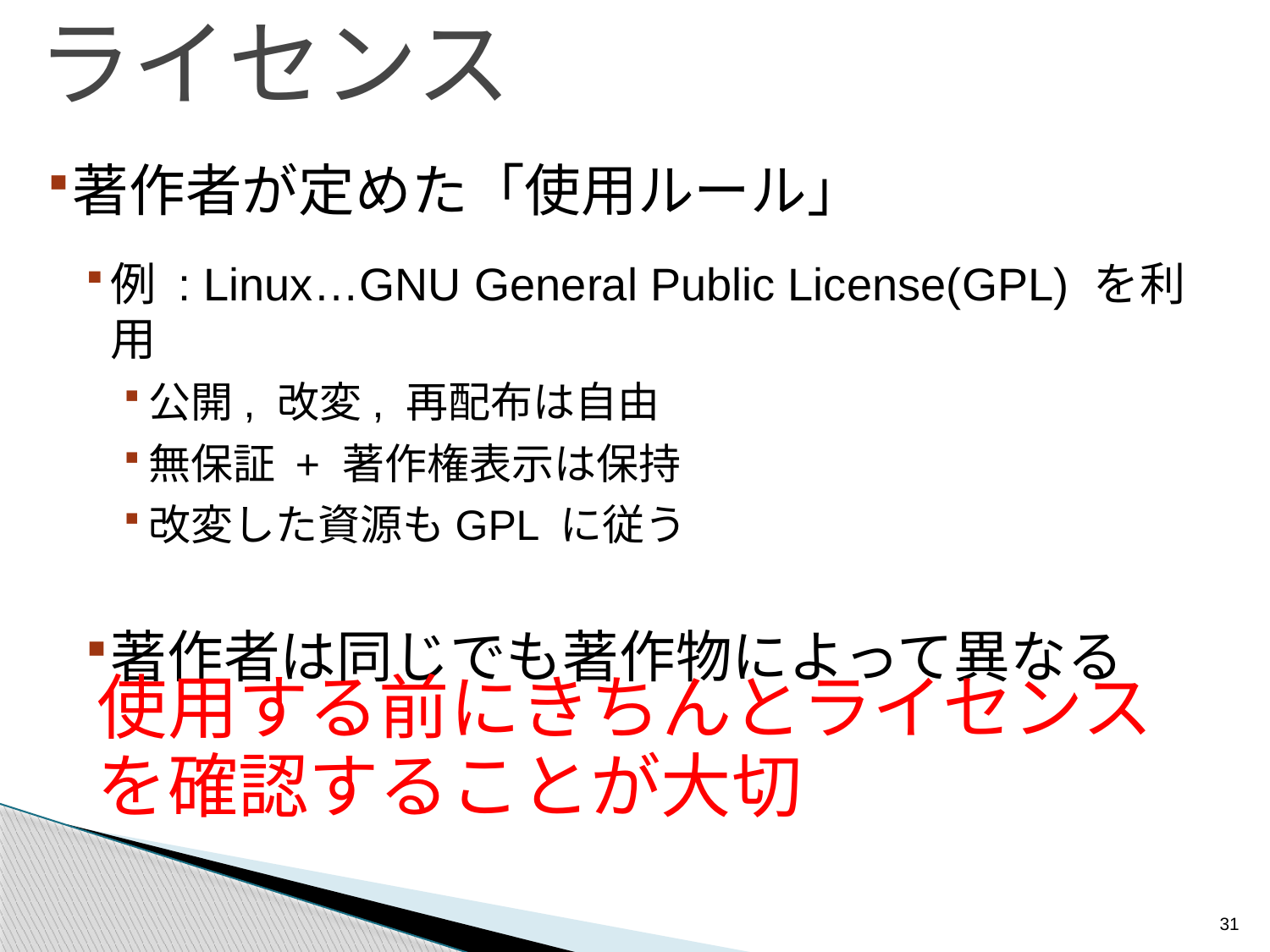

# ライセンス
著作者が定めた「使用ルール」
例 : Linux…GNU General Public License(GPL) を利用
公開, 改変, 再配布は自由
無保証 + 著作権表示は保持
改変した資源もGPL に従う

著作者は同じでも著作物によって異なる

使用する前にきちんとライセンス
を確認することが大切
31